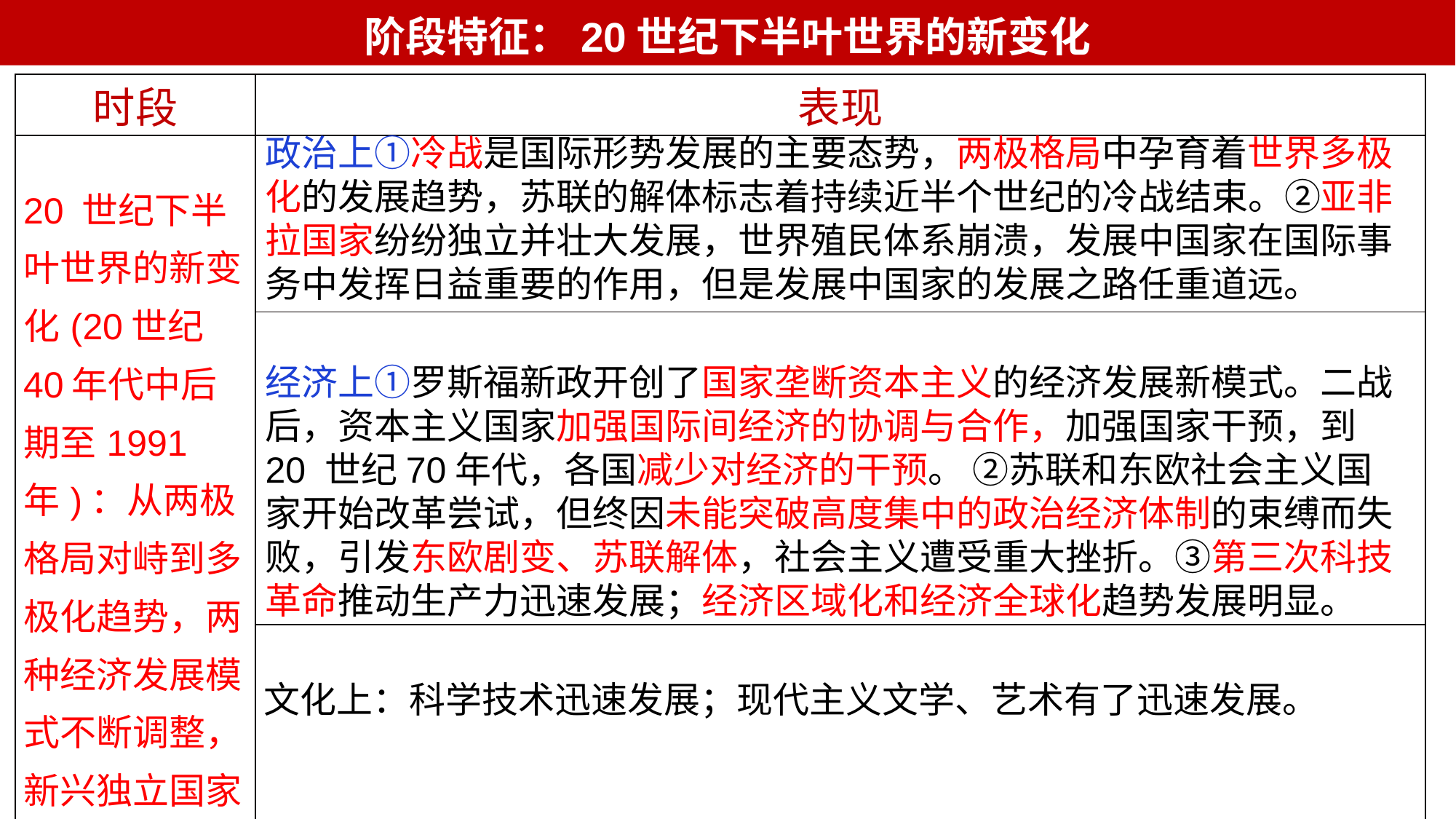

阶段特征：20世纪下半叶世界的新变化
| 时段 | 表现 |
| --- | --- |
| 20 世纪下半叶世界的新变化(20世纪40年代中后期至1991年)：从两极格局对峙到多极化趋势，两种经济发展模式不断调整，新兴独立国家崛起 |  |
|  |  |
|  | 文化上：科学技术迅速发展；现代主义文学、艺术有了迅速发展。 |
政治上①冷战是国际形势发展的主要态势，两极格局中孕育着世界多极化的发展趋势，苏联的解体标志着持续近半个世纪的冷战结束。②亚非拉国家纷纷独立并壮大发展，世界殖民体系崩溃，发展中国家在国际事务中发挥日益重要的作用，但是发展中国家的发展之路任重道远。
经济上①罗斯福新政开创了国家垄断资本主义的经济发展新模式。二战后，资本主义国家加强国际间经济的协调与合作，加强国家干预，到 20 世纪70年代，各国减少对经济的干预。 ②苏联和东欧社会主义国家开始改革尝试，但终因未能突破高度集中的政治经济体制的束缚而失败，引发东欧剧变、苏联解体，社会主义遭受重大挫折。③第三次科技革命推动生产力迅速发展；经济区域化和经济全球化趋势发展明显。